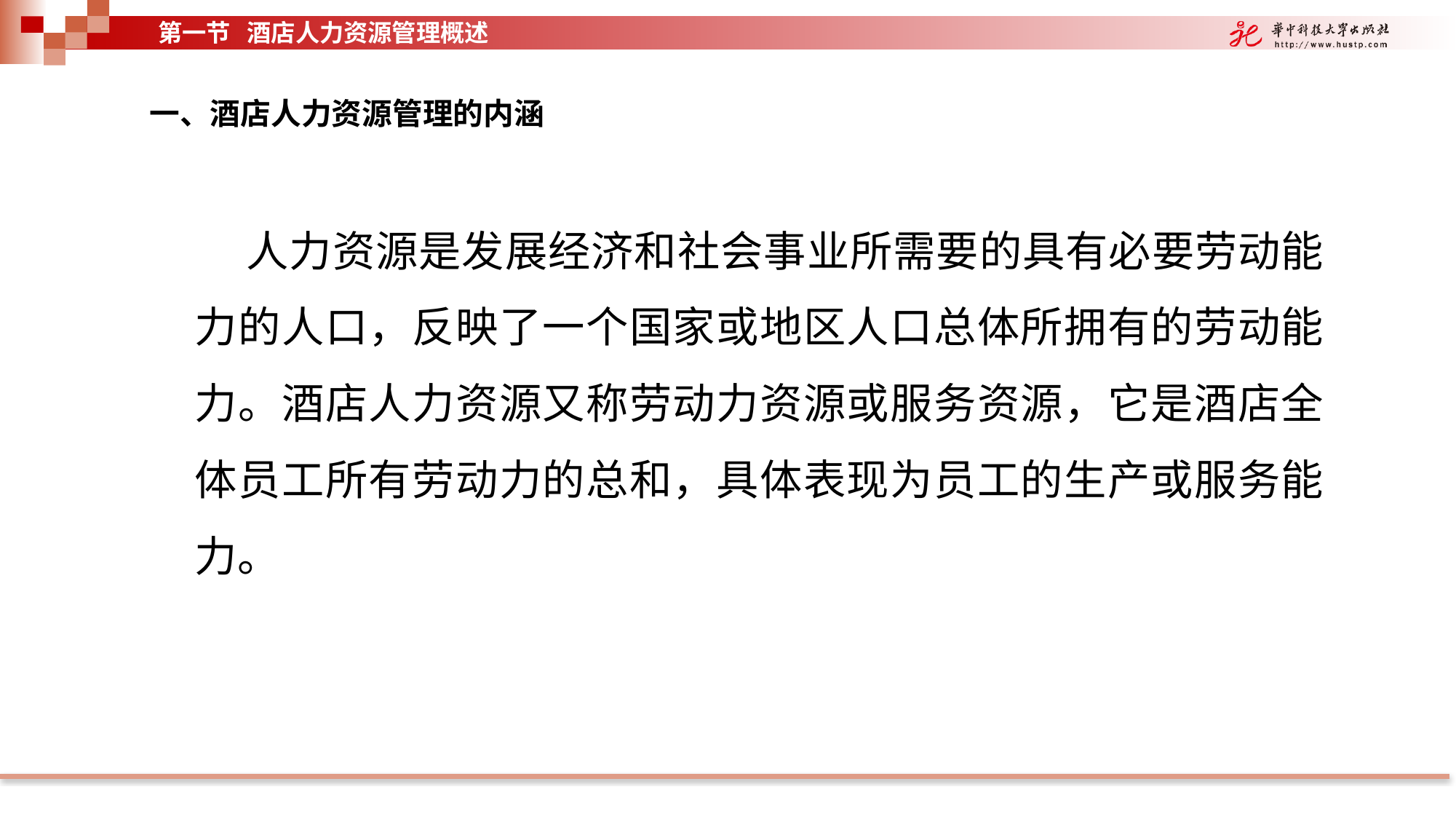

第一节   酒店人力资源管理概述
一、酒店人力资源管理的内涵
人力资源是发展经济和社会事业所需要的具有必要劳动能力的人口，反映了一个国家或地区人口总体所拥有的劳动能力。酒店人力资源又称劳动力资源或服务资源，它是酒店全体员工所有劳动力的总和，具体表现为员工的生产或服务能力。